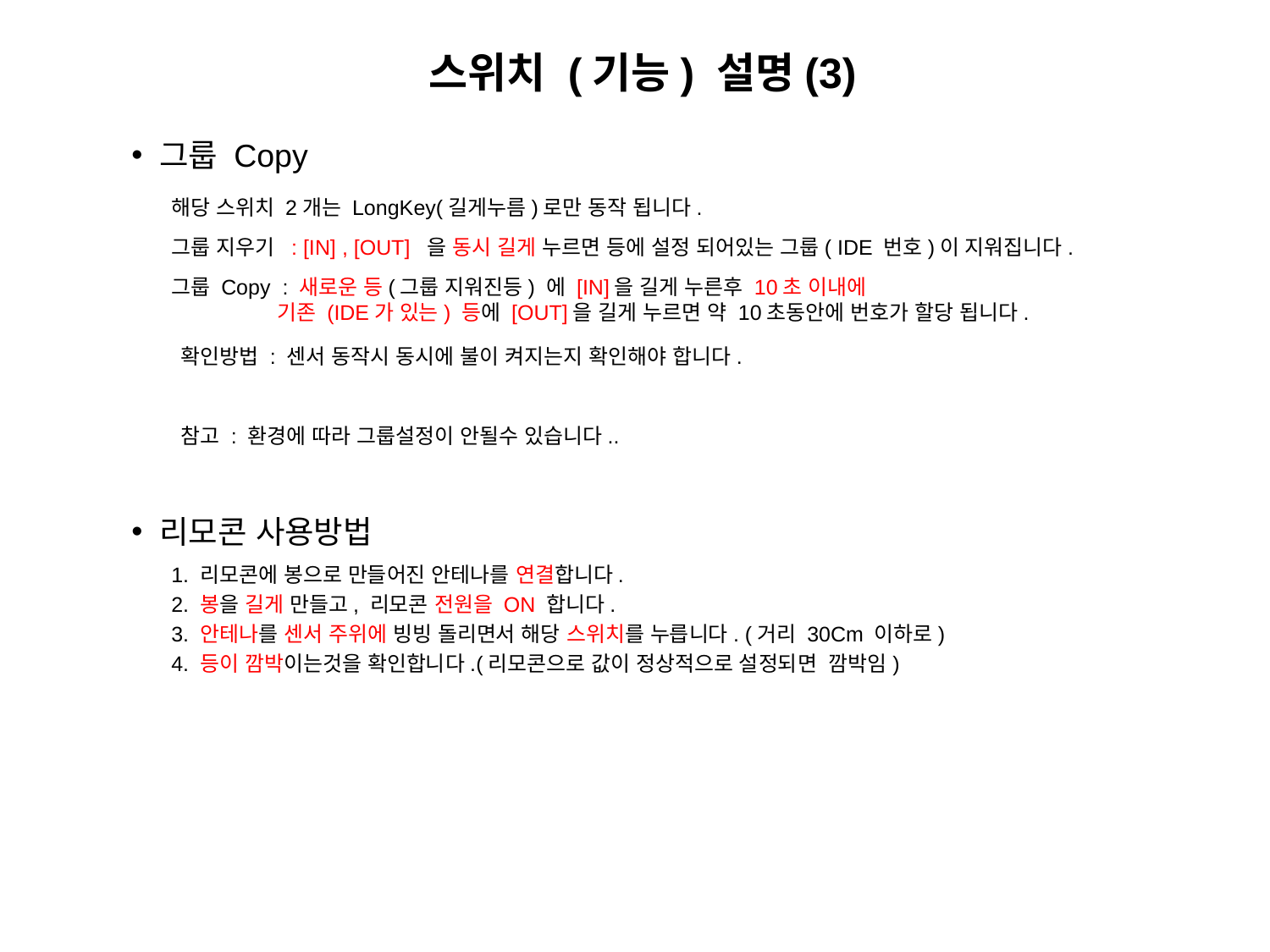

스위치 (기능) 설명(3)
 그룹 Copy
해당 스위치 2개는 LongKey(길게누름)로만 동작 됩니다.
그룹 지우기  : [IN] , [OUT]  을 동시 길게 누르면 등에 설정 되어있는 그룹( IDE 번호)이 지워집니다.
그룹 Copy  : 새로운 등(그룹 지워진등) 에 [IN]을 길게 누른후 10초 이내에
                 기존 (IDE가 있는) 등에 [OUT]을 길게 누르면 약 10초동안에 번호가 할당 됩니다.
확인방법 : 센서 동작시 동시에 불이 켜지는지 확인해야 합니다.
참고 : 환경에 따라 그룹설정이 안될수 있습니다..
 리모콘 사용방법
1. 리모콘에 봉으로 만들어진 안테나를 연결합니다.
2. 봉을 길게 만들고, 리모콘 전원을 ON 합니다.
3. 안테나를 센서 주위에 빙빙 돌리면서 해당 스위치를 누릅니다. (거리 30Cm 이하로)
4. 등이 깜박이는것을 확인합니다.(리모콘으로 값이 정상적으로 설정되면  깜박임)